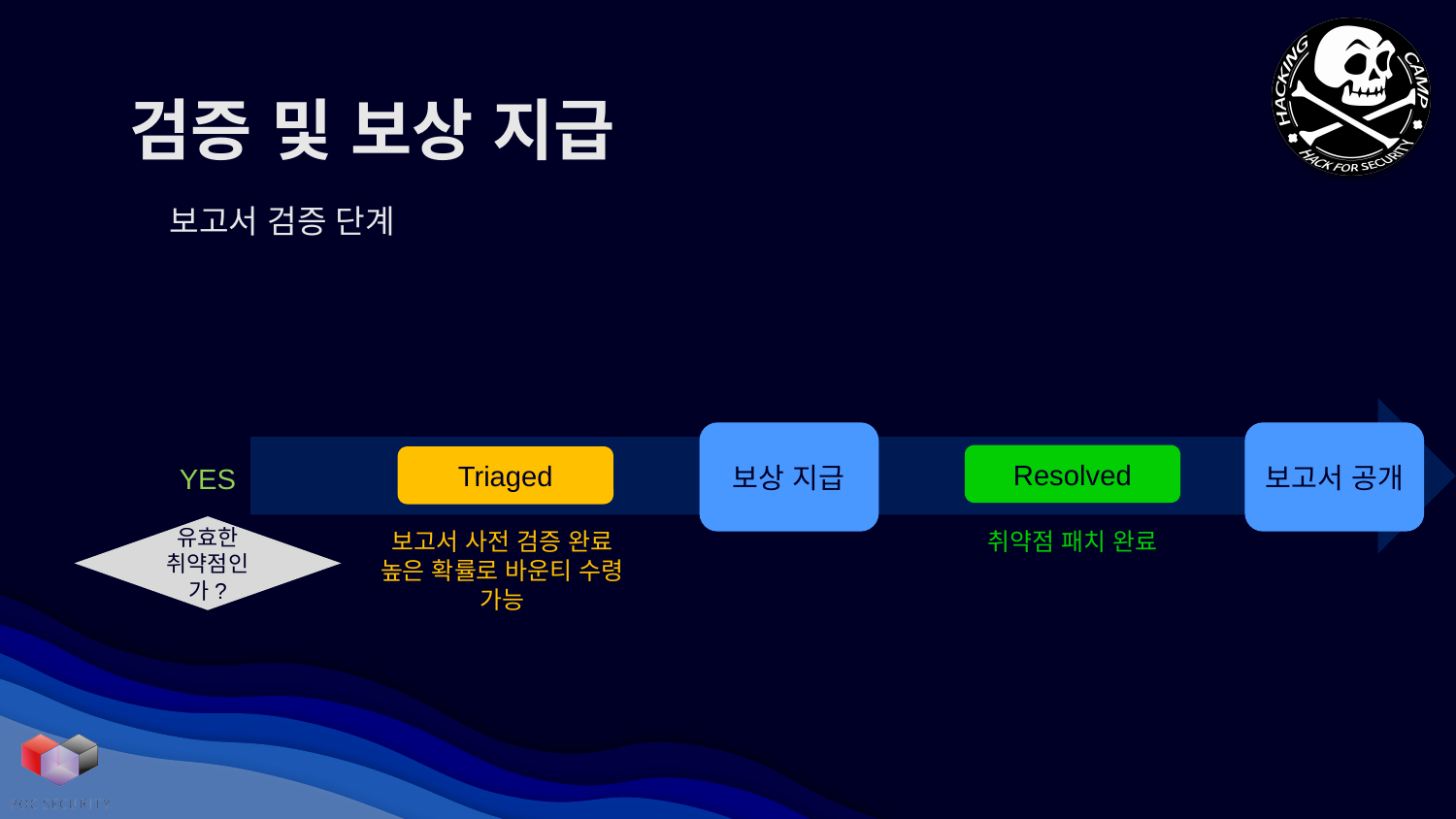

# 검증 및 보상 지급
보고서 검증 단계

보상 지급
보고서 공개
Resolved
Triaged
YES
유효한
취약점인가?
보고서 사전 검증 완료
높은 확률로 바운티 수령 가능
취약점 패치 완료